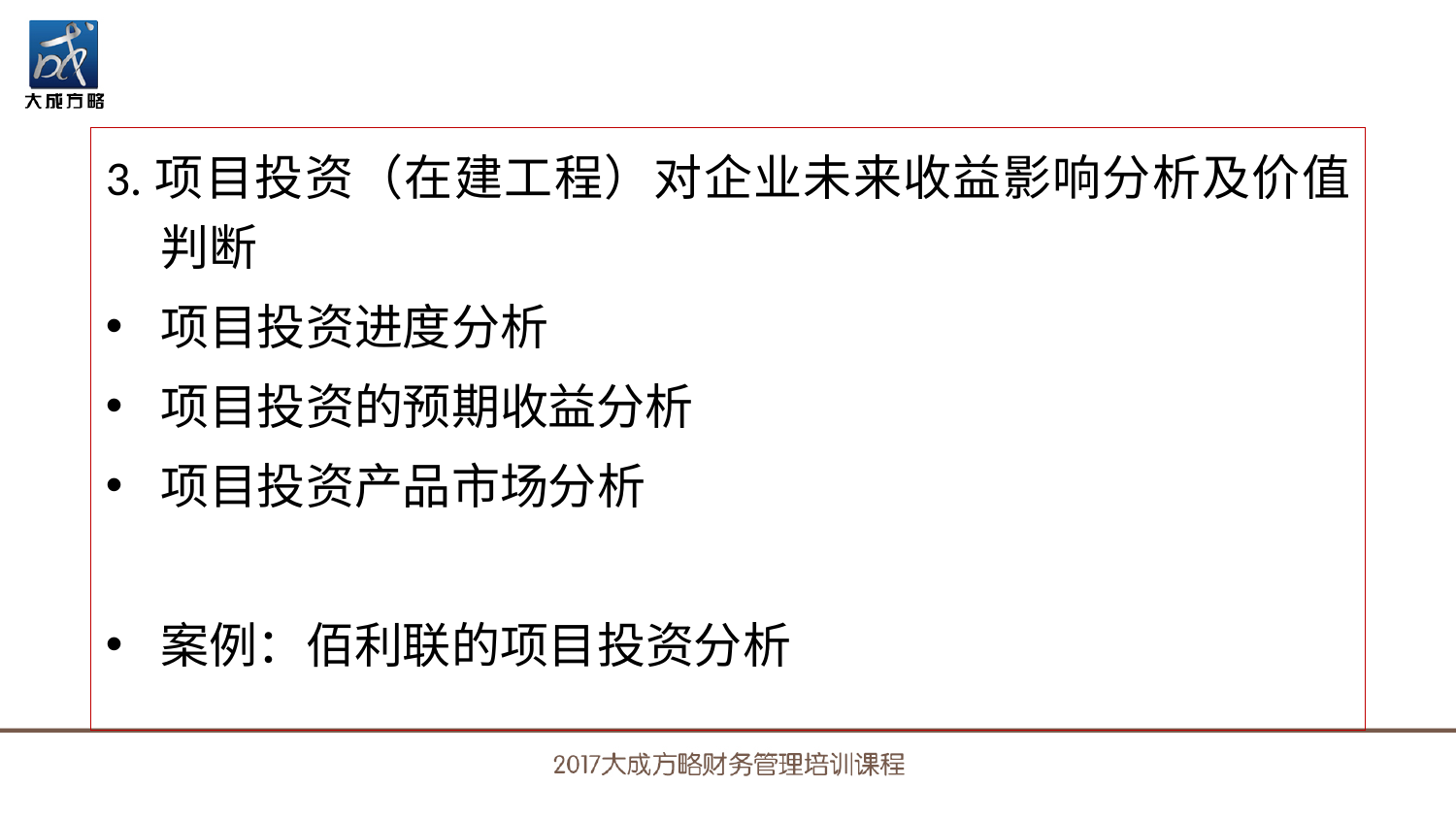

3.项目投资（在建工程）对企业未来收益影响分析及价值判断
项目投资进度分析
项目投资的预期收益分析
项目投资产品市场分析

案例：佰利联的项目投资分析